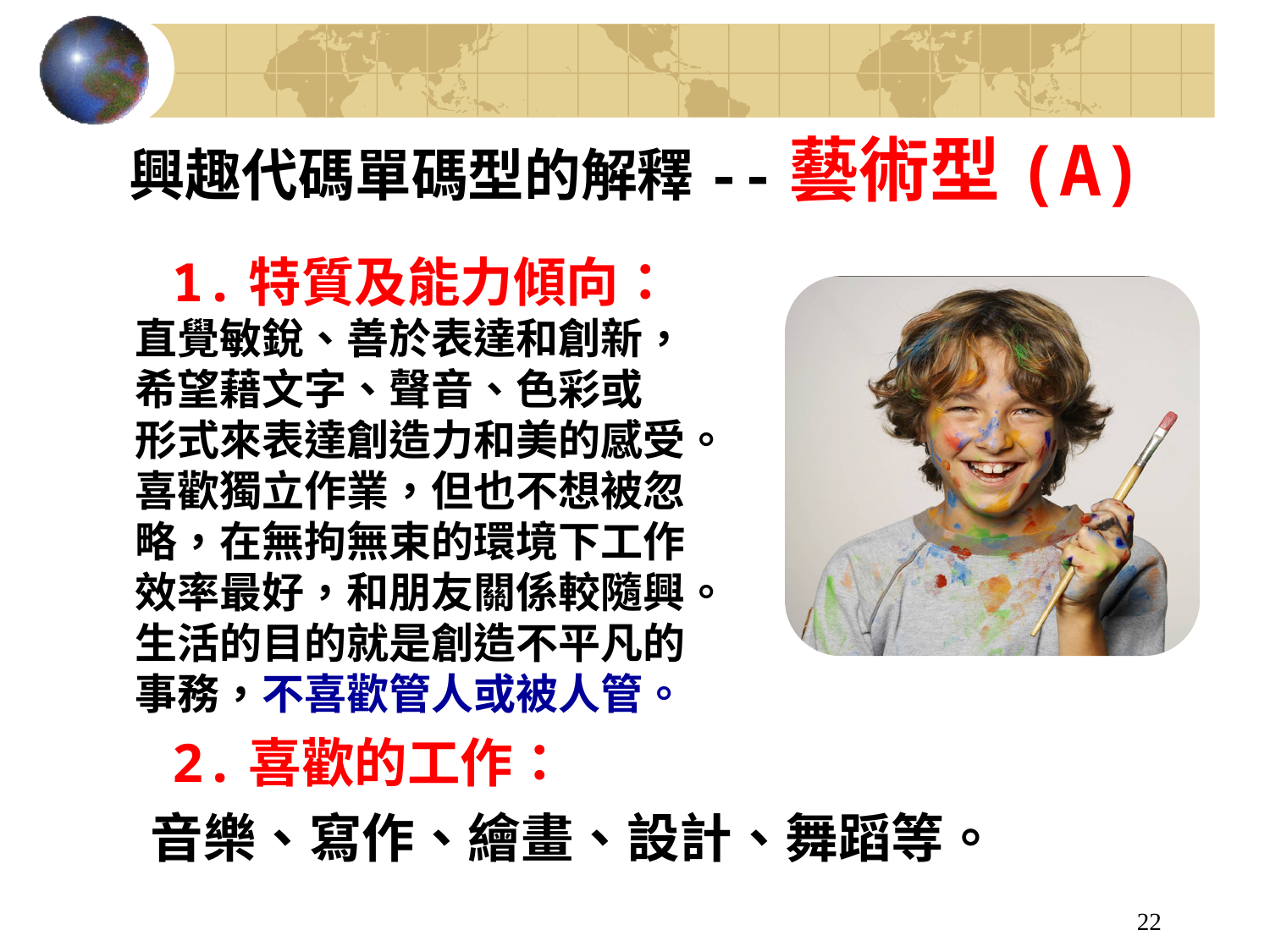

# 興趣代碼單碼型的解釋--藝術型(A)
   1.特質及能力傾向：
     直覺敏銳、善於表達和創新，
     希望藉文字、聲音、色彩或
     形式來表達創造力和美的感受。
     喜歡獨立作業，但也不想被忽
     略，在無拘無束的環境下工作
     效率最好，和朋友關係較隨興。
     生活的目的就是創造不平凡的
     事務，不喜歡管人或被人管。
   2.喜歡的工作：
     音樂、寫作、繪畫、設計、舞蹈等。

22